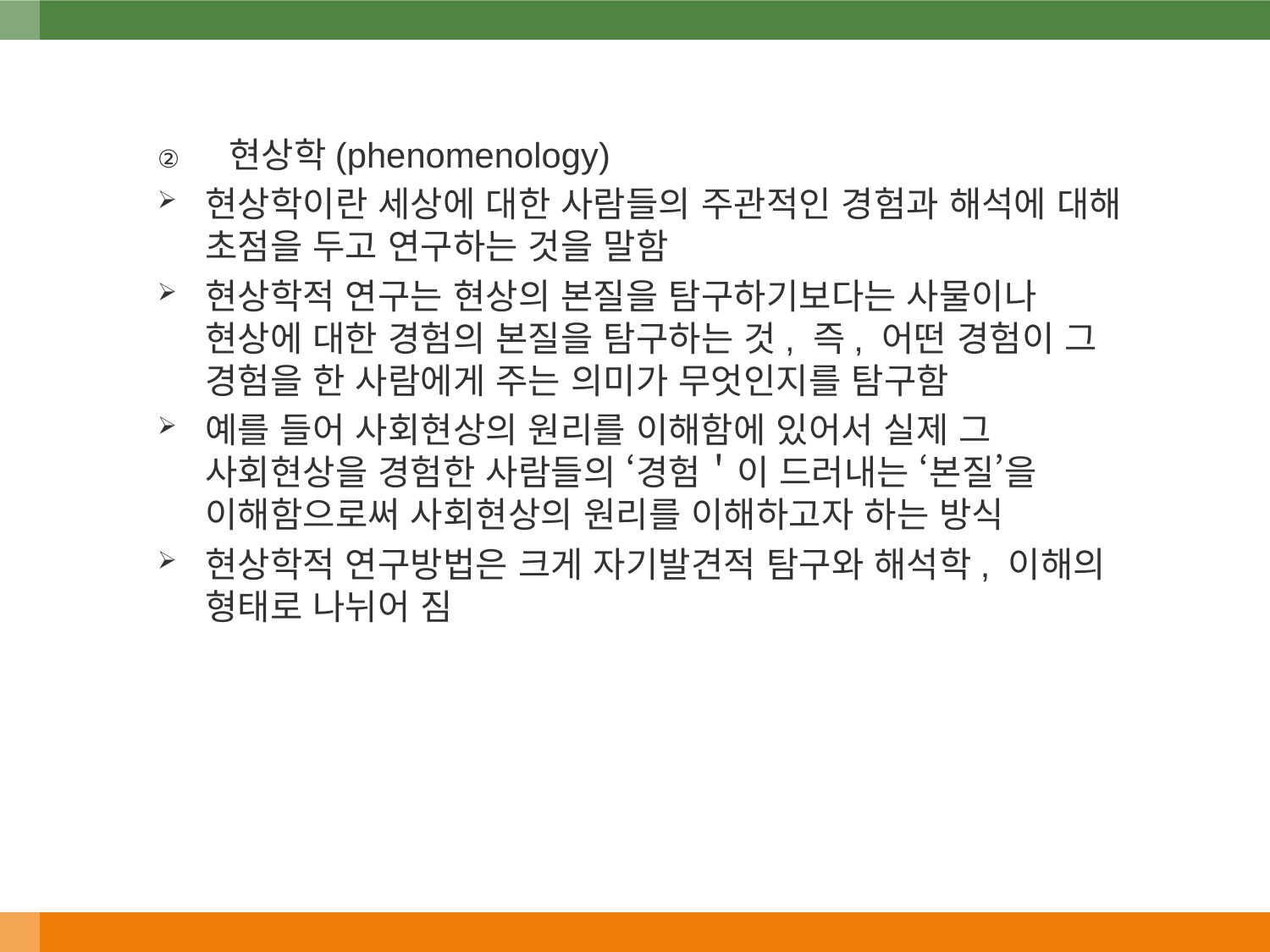

현상학(phenomenology)
현상학이란 세상에 대한 사람들의 주관적인 경험과 해석에 대해 초점을 두고 연구하는 것을 말함
현상학적 연구는 현상의 본질을 탐구하기보다는 사물이나 현상에 대한 경험의 본질을 탐구하는 것, 즉, 어떤 경험이 그 경험을 한 사람에게 주는 의미가 무엇인지를 탐구함
예를 들어 사회현상의 원리를 이해함에 있어서 실제 그 사회현상을 경험한 사람들의 ‘경험＇이 드러내는 ‘본질’을 이해함으로써 사회현상의 원리를 이해하고자 하는 방식
현상학적 연구방법은 크게 자기발견적 탐구와 해석학, 이해의 형태로 나뉘어 짐